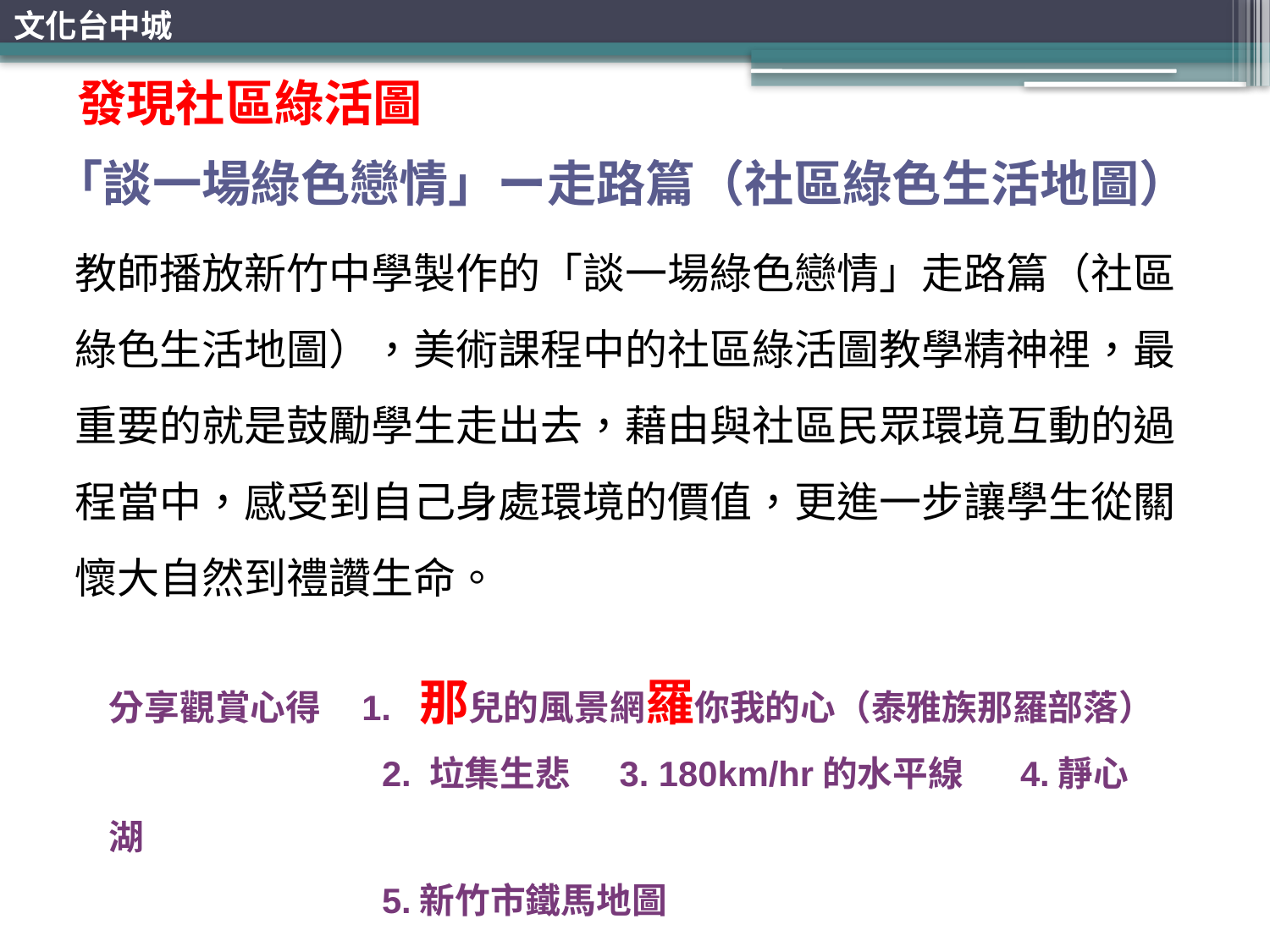

文化台中城
發現社區綠活圖
「談一場綠色戀情」ー走路篇（社區綠色生活地圖）
教師播放新竹中學製作的「談一場綠色戀情」走路篇（社區
綠色生活地圖），美術課程中的社區綠活圖教學精神裡，最重要的就是鼓勵學生走出去，藉由與社區民眾環境互動的過程當中，感受到自己身處環境的價值，更進一步讓學生從關懷大自然到禮讚生命。
分享觀賞心得    1.  那兒的風景網羅你我的心（泰雅族那羅部落）
                            2. 垃集生悲     3. 180km/hr的水平線      4.靜心湖
                            5.新竹市鐵馬地圖